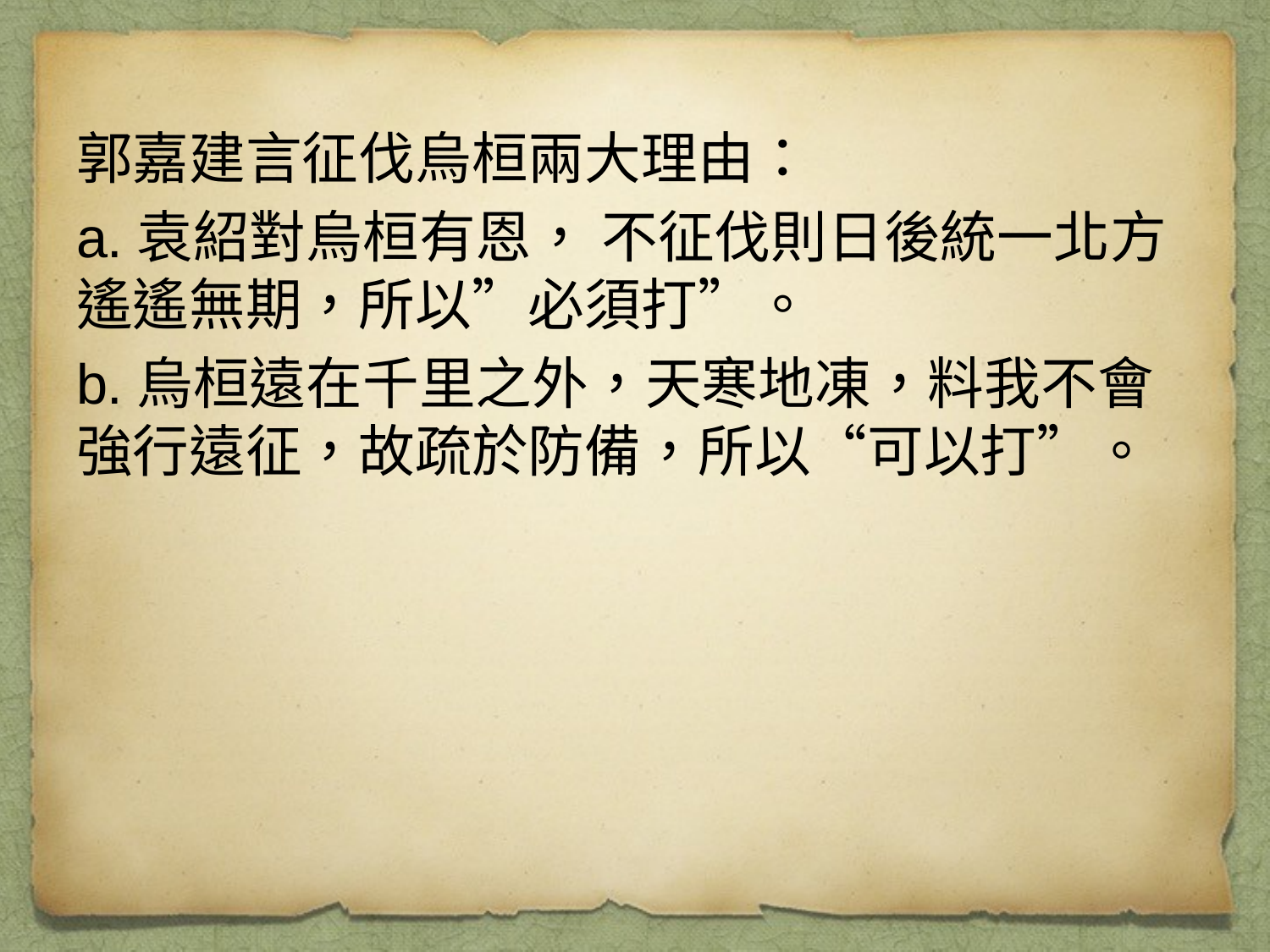

#
郭嘉建言征伐烏桓兩大理由：
a.袁紹對烏桓有恩， 不征伐則日後統一北方遙遙無期，所以”必須打”。
b.烏桓遠在千里之外，天寒地凍，料我不會強行遠征，故疏於防備，所以“可以打”。